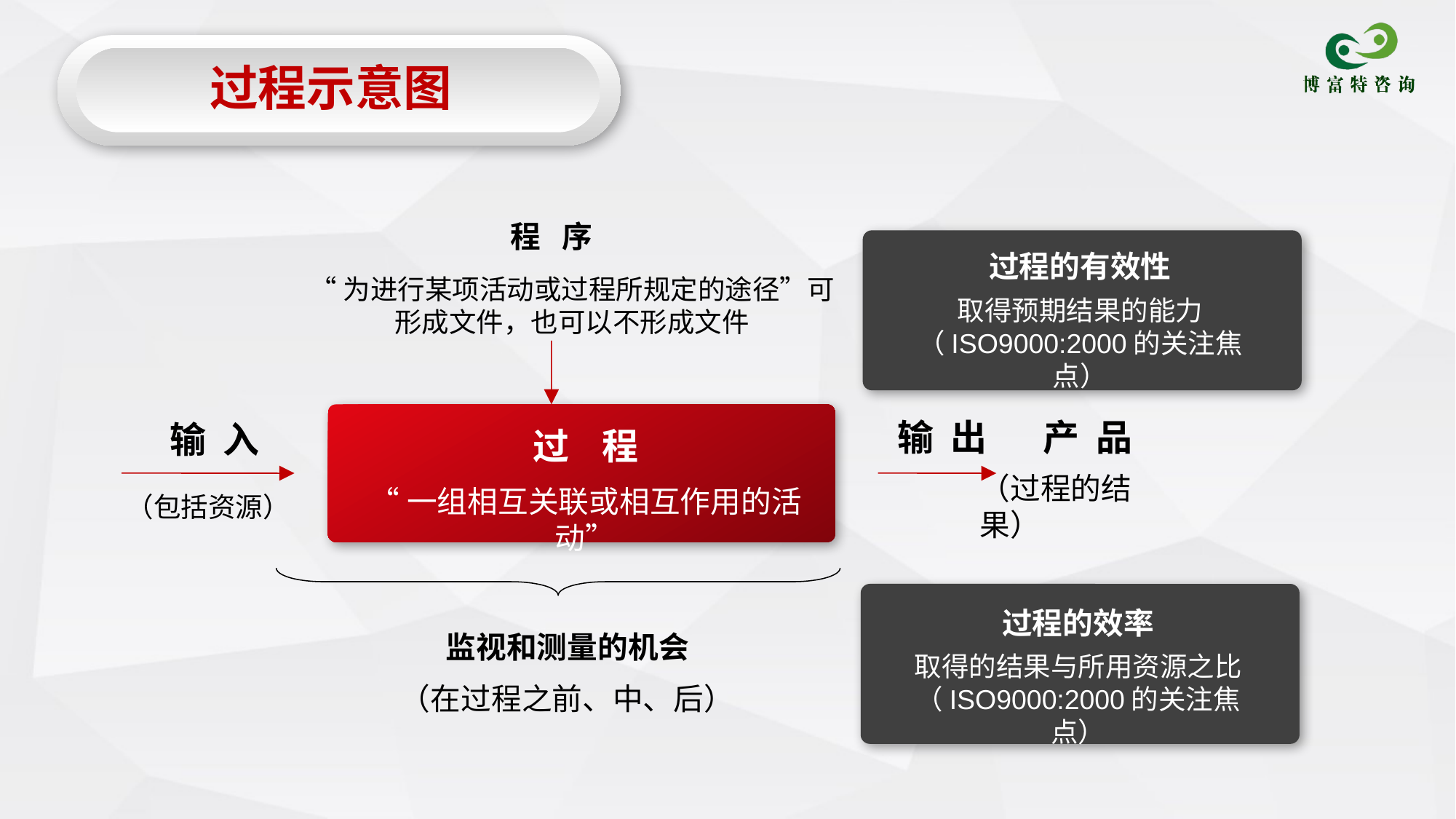

过程示意图
程   序

过程的有效性
取得预期结果的能力（ISO9000:2000的关注焦点）
“为进行某项活动或过程所规定的途径”可形成文件，也可以不形成文件

输  出
产  品
输  入
过    程
“一组相互关联或相互作用的活动”
（过程的结果）

（包括资源）

过程的效率
取得的结果与所用资源之比（ISO9000:2000的关注焦点）
监视和测量的机会
（在过程之前、中、后）